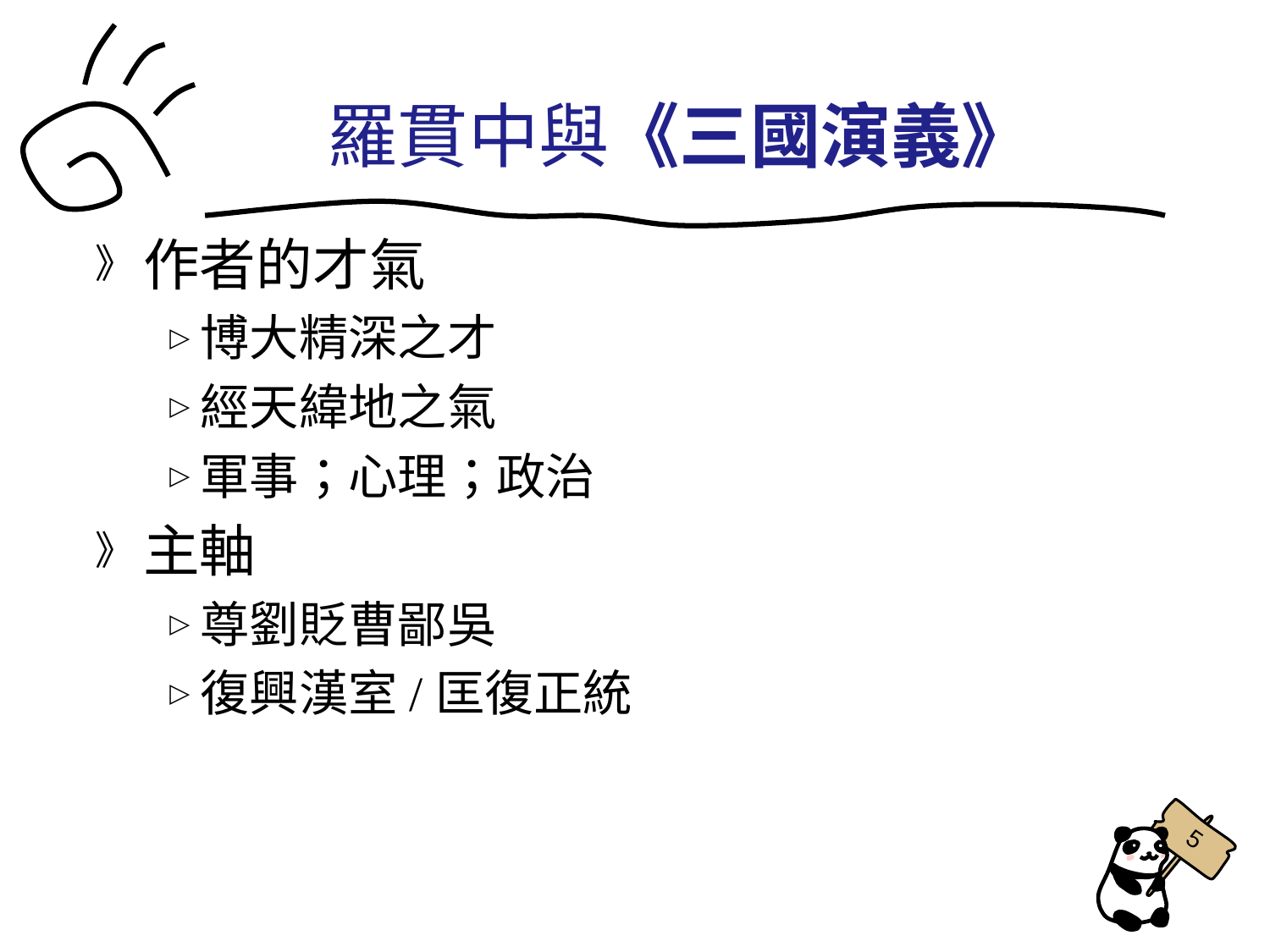

羅貫中與《三國演義》
作者的才氣
博大精深之才
經天緯地之氣
軍事；心理；政治
主軸
尊劉貶曹鄙吳
復興漢室/匡復正統
5